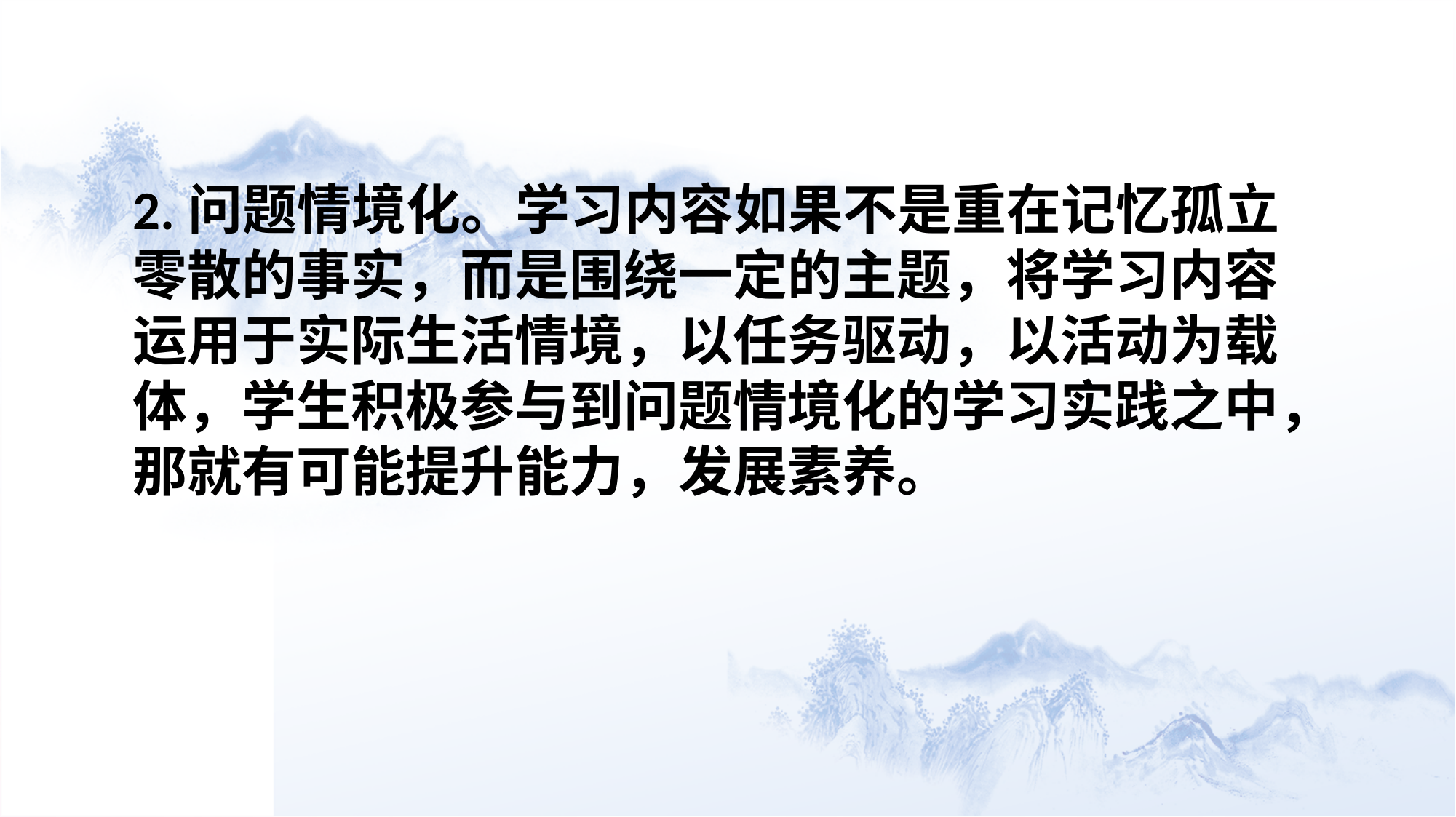

2.问题情境化。学习内容如果不是重在记忆孤立零散的事实，而是围绕一定的主题，将学习内容运用于实际生活情境，以任务驱动，以活动为载体，学生积极参与到问题情境化的学习实践之中，那就有可能提升能力，发展素养。